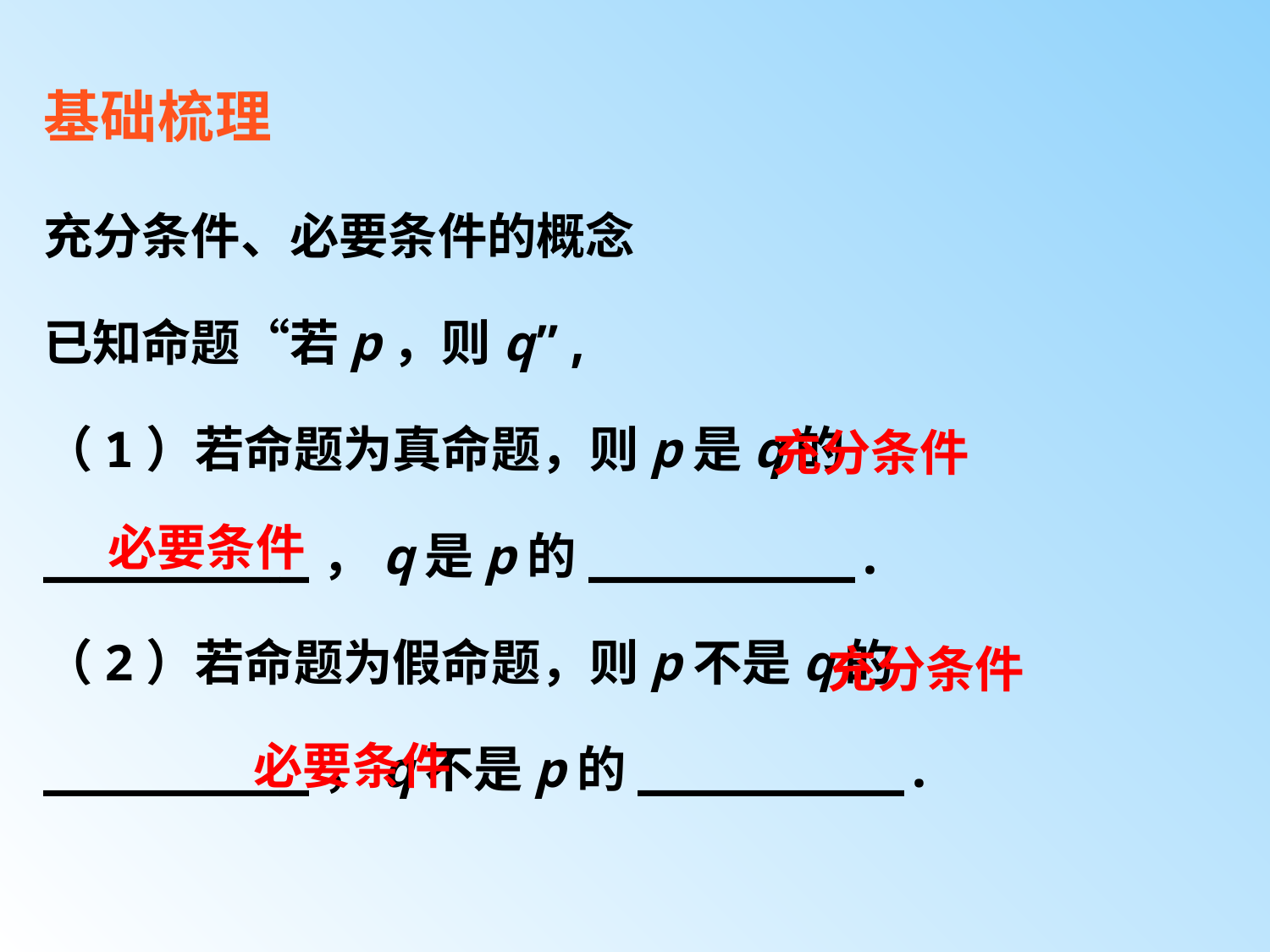

基础梳理
充分条件、必要条件的概念
已知命题“若p，则q”,
（1）若命题为真命题，则p是q的_________，q是p的_________.
（2）若命题为假命题，则p不是q的_________，q不是p的_________.
充分条件
必要条件
充分条件
必要条件